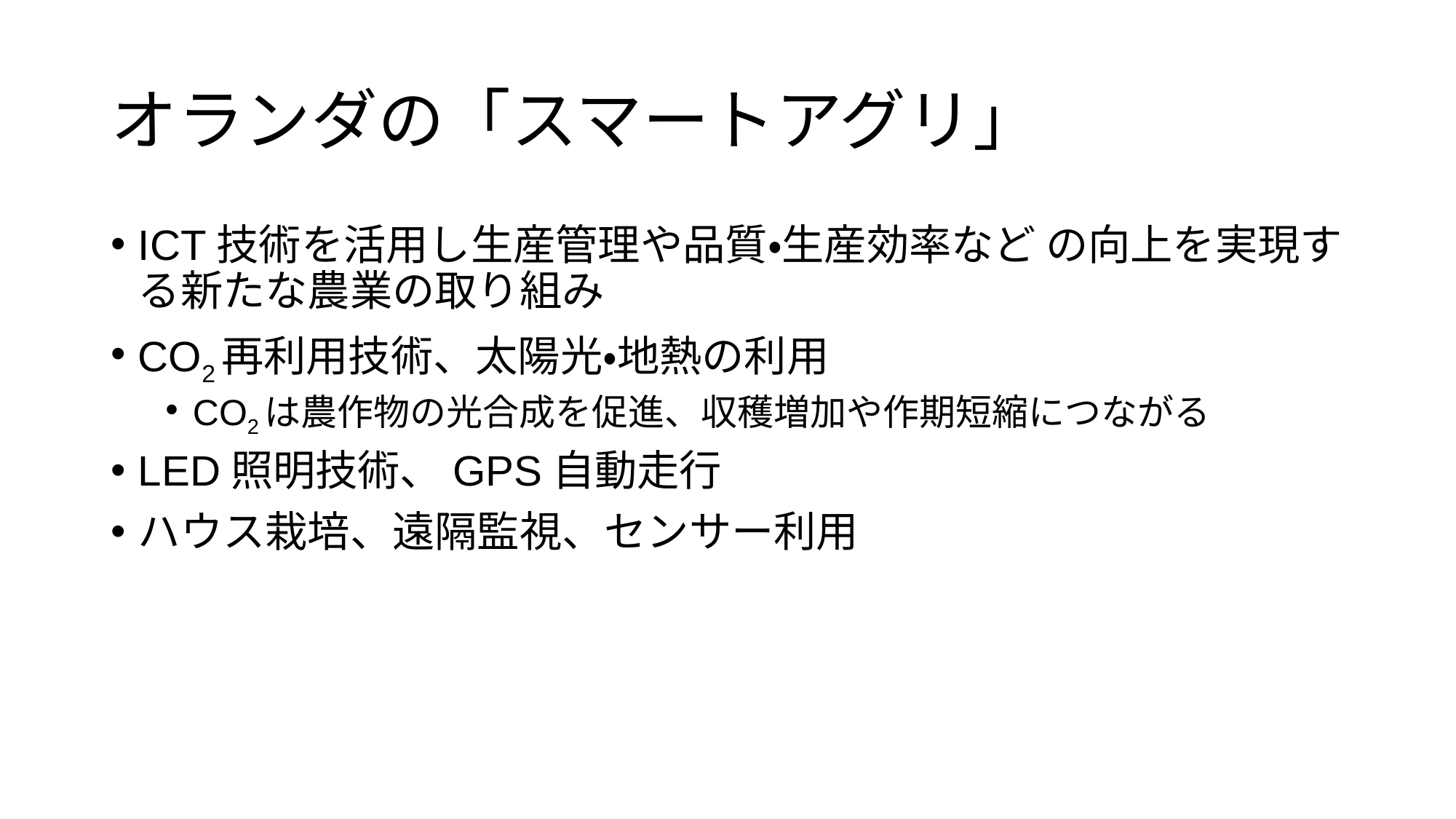

# オランダの「スマートアグリ」
ICT技術を活用し生産管理や品質・生産効率など の向上を実現する新たな農業の取り組み
CO2再利用技術、太陽光・地熱の利用
CO2は農作物の光合成を促進、収穫増加や作期短縮につながる
LED照明技術、GPS自動走行
ハウス栽培、遠隔監視、センサー利用